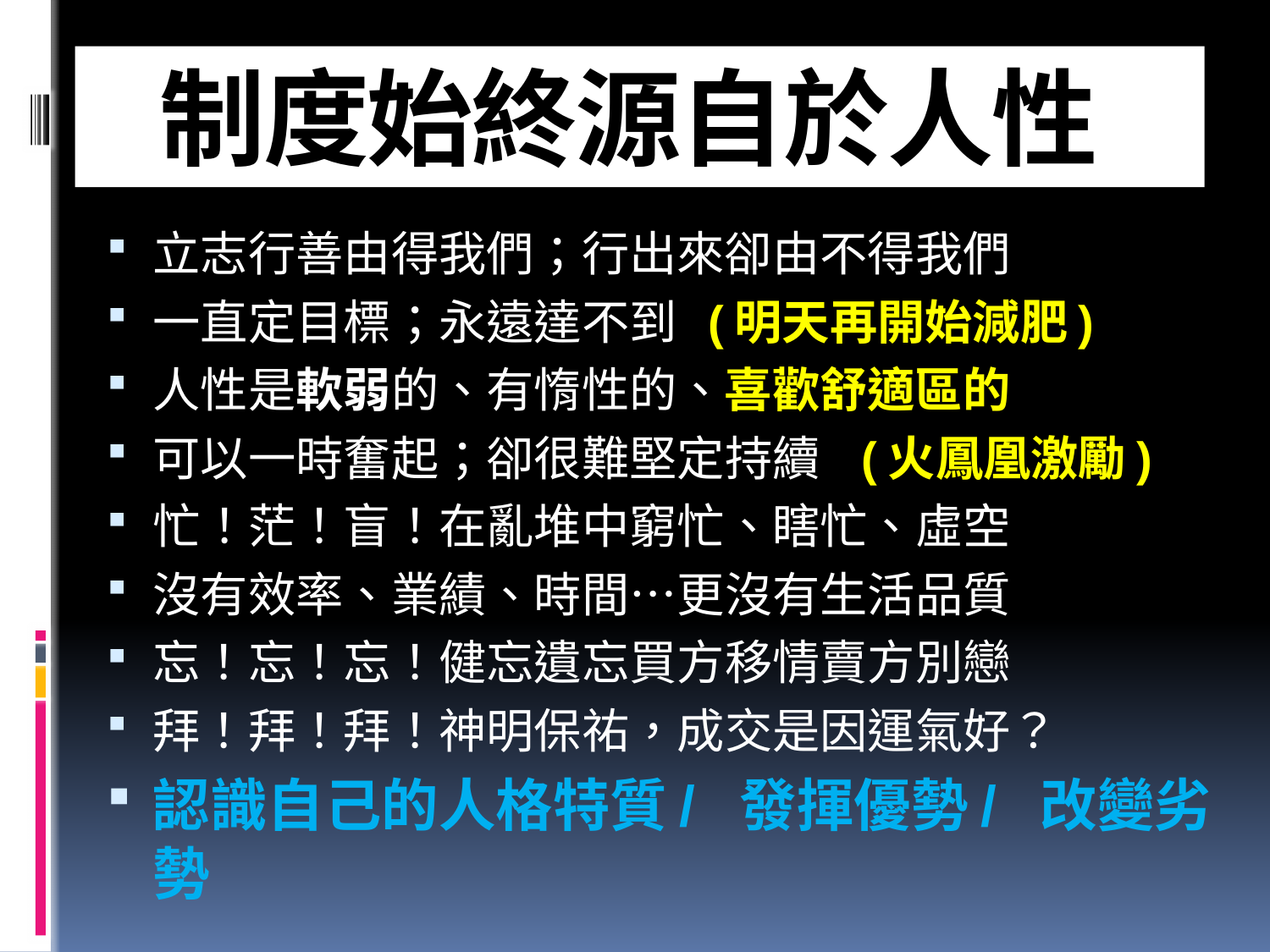

# 制度始終源自於人性
立志行善由得我們；行出來卻由不得我們
一直定目標；永遠達不到  (明天再開始減肥)
人性是軟弱的、有惰性的、喜歡舒適區的
可以一時奮起；卻很難堅定持續   (火鳳凰激勵)
忙！茫！盲！在亂堆中窮忙、瞎忙、虛空
沒有效率、業績、時間…更沒有生活品質
忘！忘！忘！健忘遺忘買方移情賣方別戀
拜！拜！拜！神明保祐，成交是因運氣好？
認識自己的人格特質/  發揮優勢/  改變劣勢